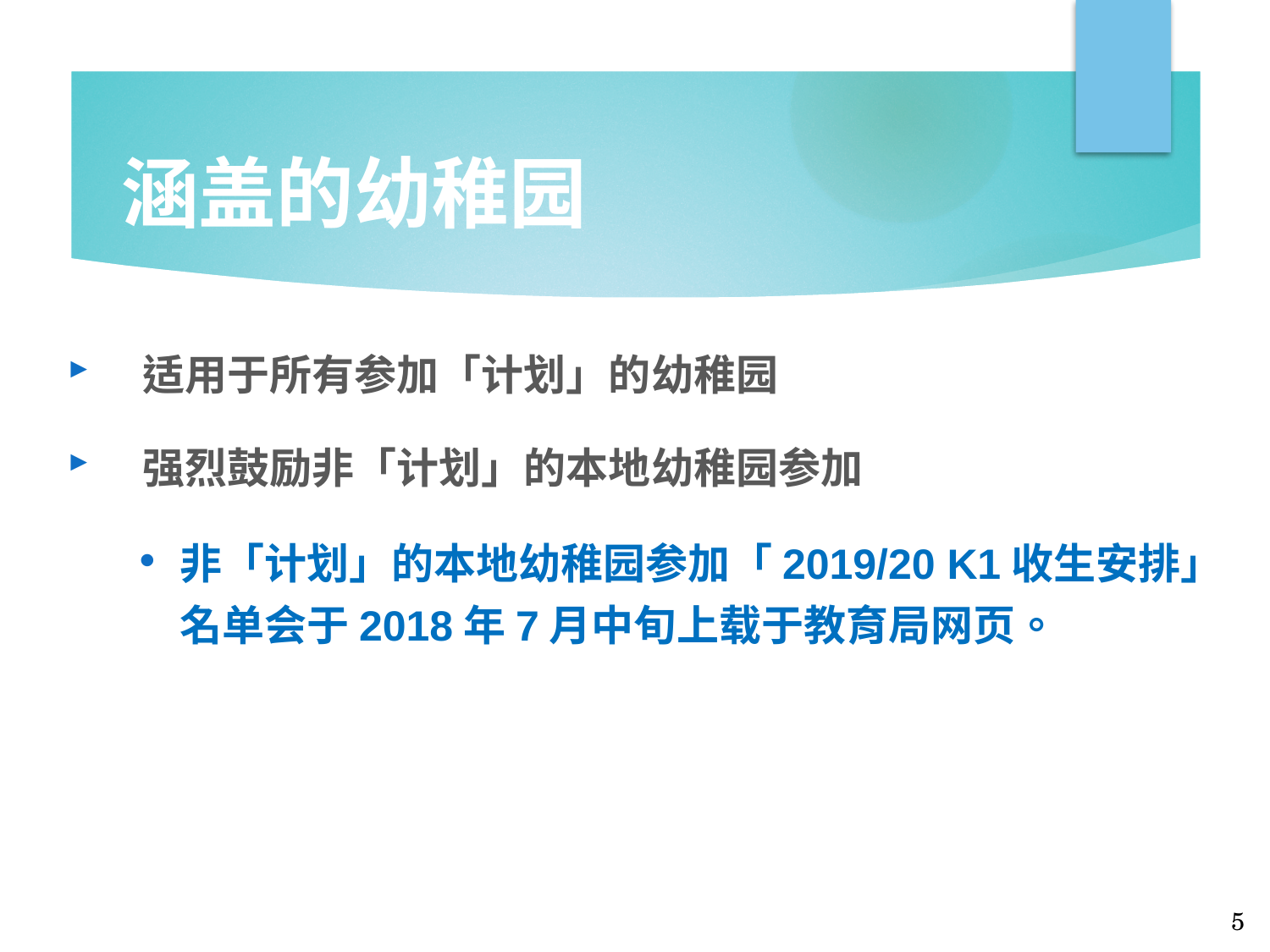

涵盖的幼稚园

适用于所有参加「计划」的幼稚园
强烈鼓励非「计划」的本地幼稚园参加
非「计划」的本地幼稚园参加「2019/20 K1收生安排」名单会于2018年7月中旬上载于教育局网页。

5